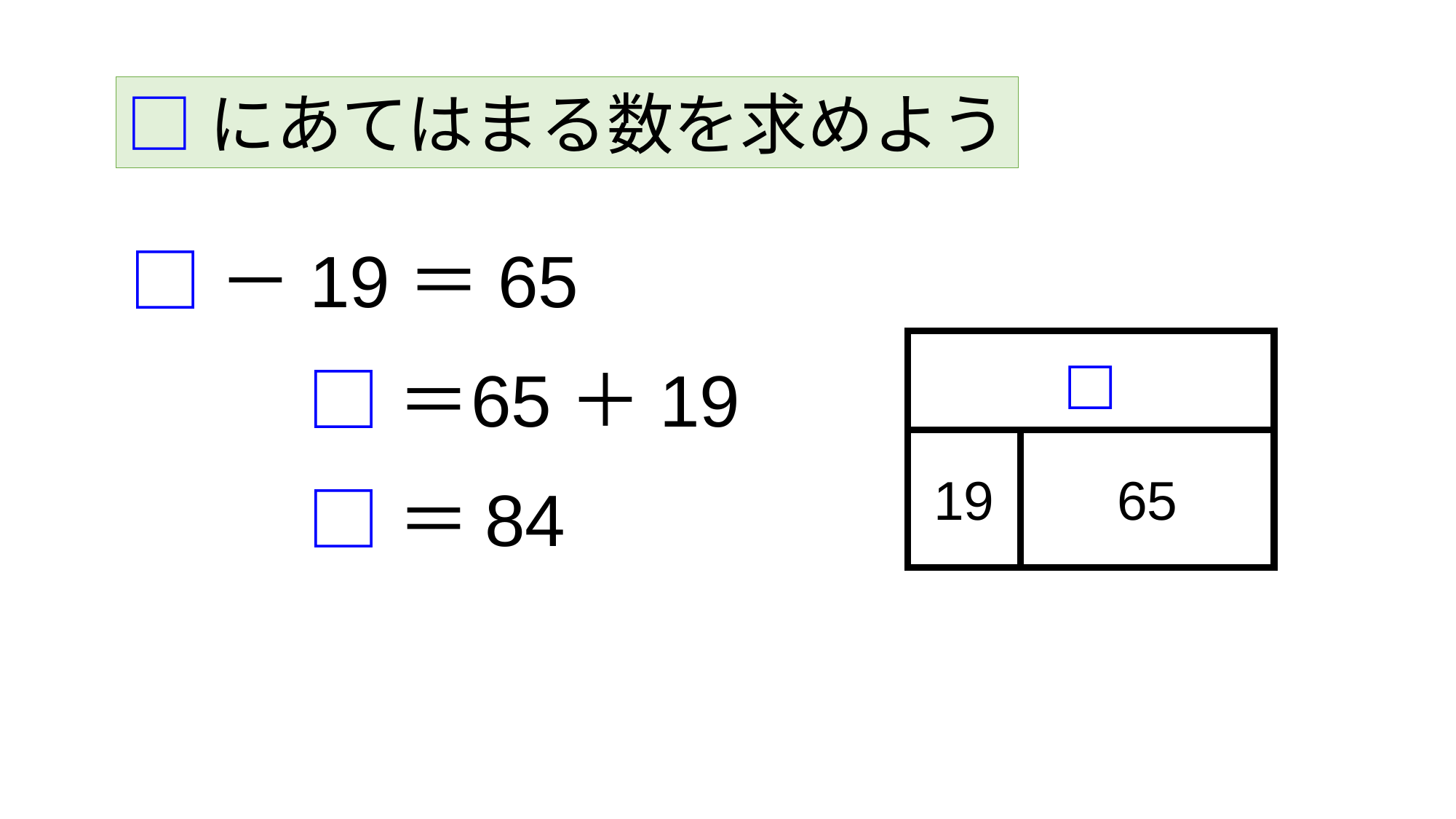

□にあてはまる数を求めよう
□－19＝65
□
□＝
65＋19
19
65
□＝
 84